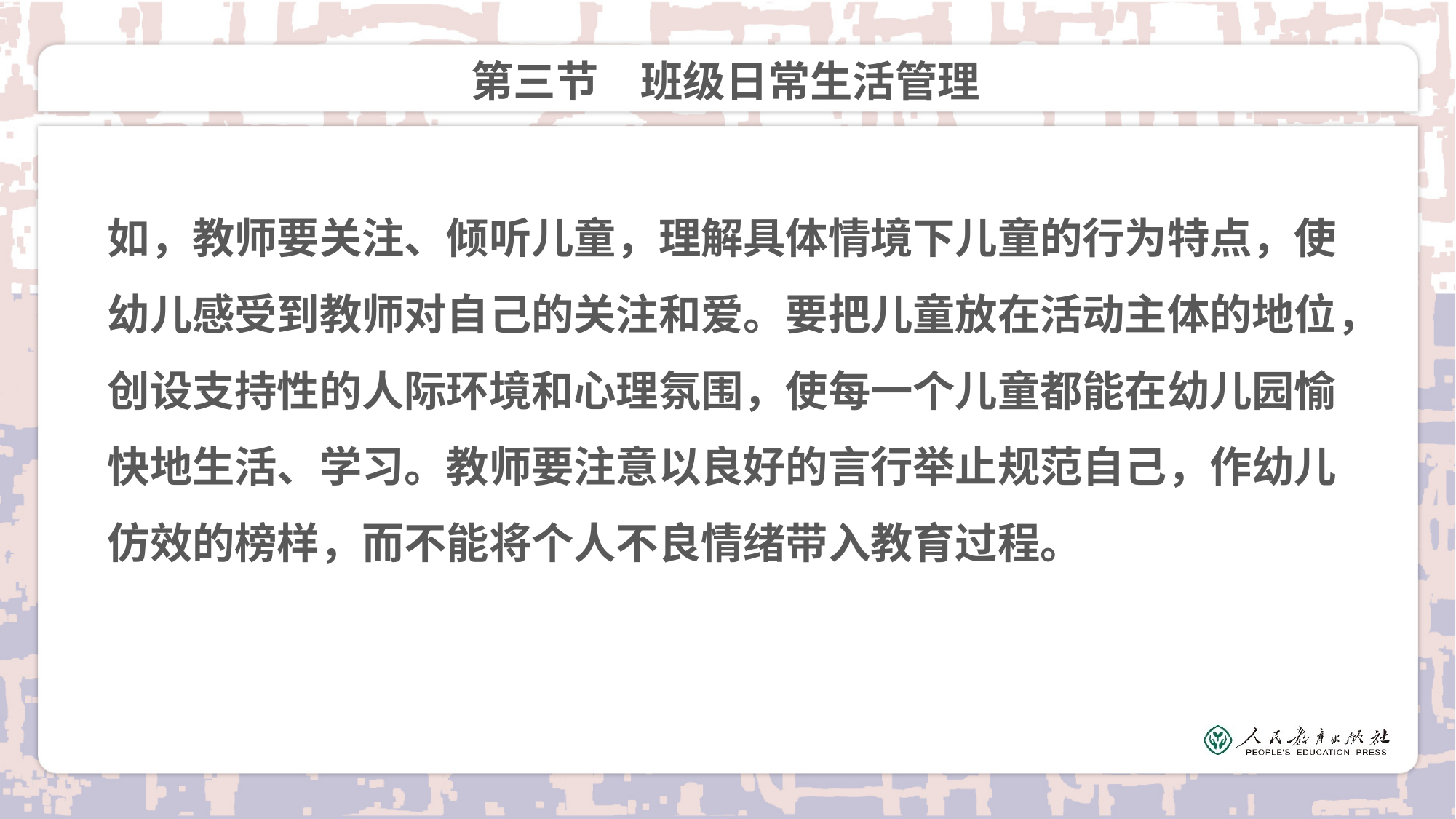

# 第三节　班级日常生活管理
如，教师要关注、倾听儿童，理解具体情境下儿童的行为特点，使幼儿感受到教师对自己的关注和爱。要把儿童放在活动主体的地位，创设支持性的人际环境和心理氛围，使每一个儿童都能在幼儿园愉快地生活、学习。教师要注意以良好的言行举止规范自己，作幼儿仿效的榜样，而不能将个人不良情绪带入教育过程。